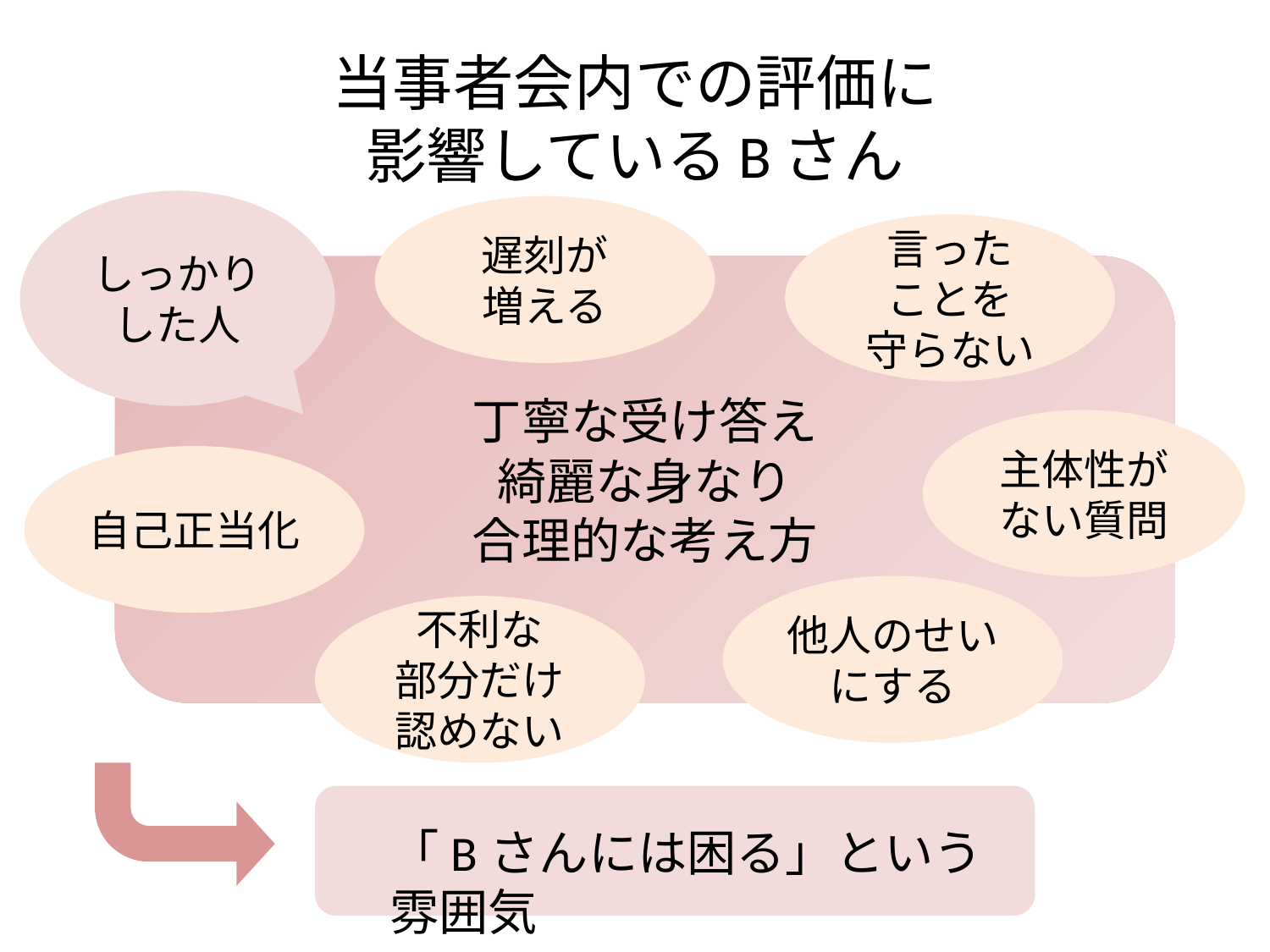

# 当事者会内での評価に 影響しているBさん
しっかりした人
遅刻が
増える
言った
ことを
守らない
丁寧な受け答え
綺麗な身なり
合理的な考え方
主体性がない質問
自己正当化
他人のせいにする
不利な
部分だけ
認めない

「Bさんには困る」という雰囲気